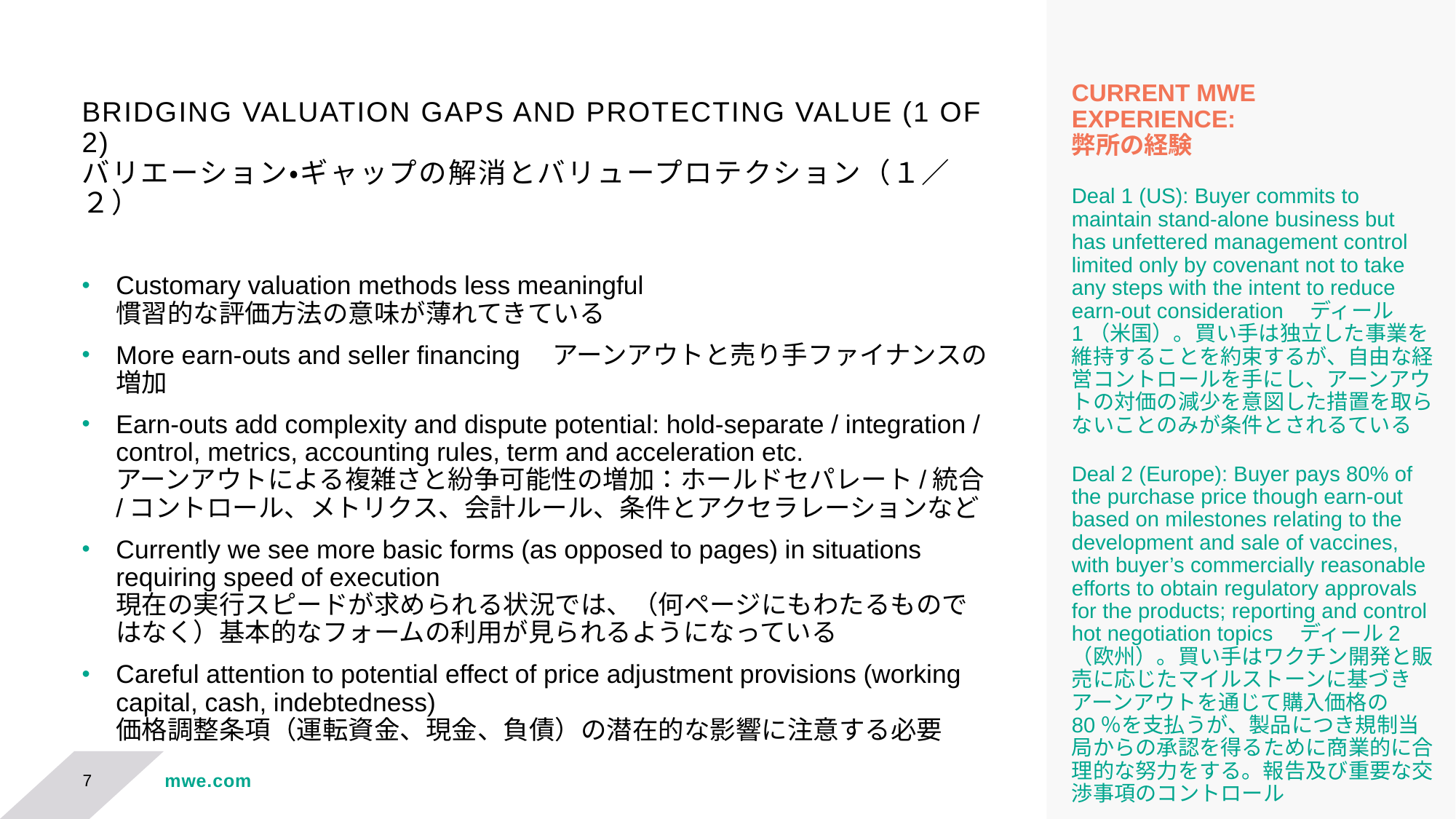

# BRIDGING VALUATION GAPS AND PROTECTING VALUE (1 OF 2) バリエーション・ギャップの解消とバリュープロテクション（１／２）
CURRENT MWE EXPERIENCE:
弊所の経験
Deal 1 (US): Buyer commits to maintain stand-alone business but has unfettered management control limited only by covenant not to take any steps with the intent to reduce earn-out consideration　ディール1（米国）。買い手は独立した事業を維持することを約束するが、自由な経営コントロールを手にし、アーンアウトの対価の減少を意図した措置を取らないことのみが条件とされるている
Deal 2 (Europe): Buyer pays 80% of the purchase price though earn-out based on milestones relating to the development and sale of vaccines, with buyer’s commercially reasonable efforts to obtain regulatory approvals for the products; reporting and control hot negotiation topics　ディール2（欧州）。買い手はワクチン開発と販売に応じたマイルストーンに基づきアーンアウトを通じて購入価格の80％を支払うが、製品につき規制当局からの承認を得るために商業的に合理的な努力をする。報告及び重要な交渉事項のコントロール

Customary valuation methods less meaningful
慣習的な評価方法の意味が薄れてきている
More earn-outs and seller financing　アーンアウトと売り手ファイナンスの増加
Earn-outs add complexity and dispute potential: hold-separate / integration / control, metrics, accounting rules, term and acceleration etc.
アーンアウトによる複雑さと紛争可能性の増加：ホールドセパレート/統合/コントロール、メトリクス、会計ルール、条件とアクセラレーションなど
Currently we see more basic forms (as opposed to pages) in situations requiring speed of execution
現在の実行スピードが求められる状況では、（何ページにもわたるものではなく）基本的なフォームの利用が見られるようになっている
Careful attention to potential effect of price adjustment provisions (working capital, cash, indebtedness)
価格調整条項（運転資金、現金、負債）の潜在的な影響に注意する必要

7